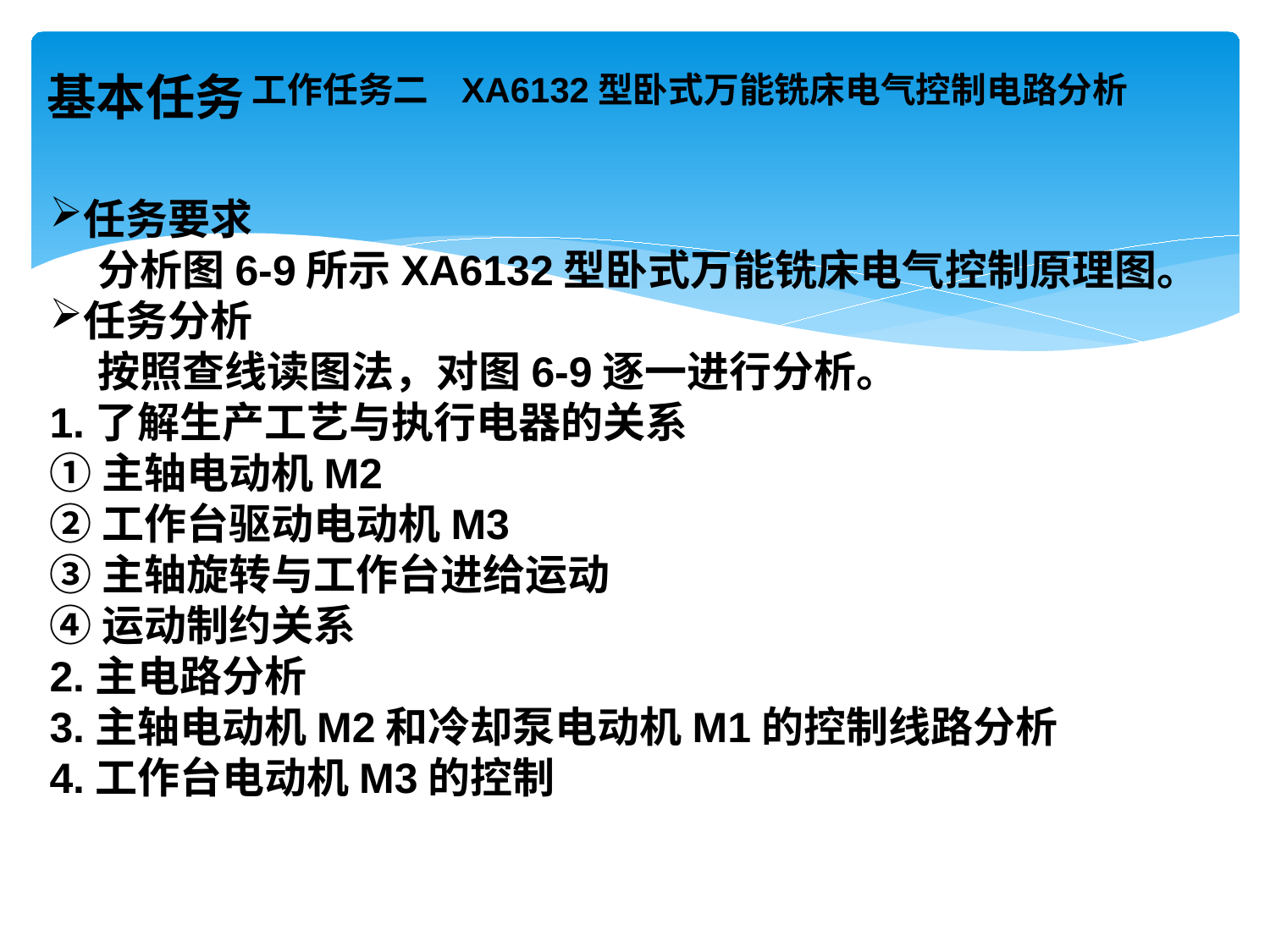

# 工作任务二   XA6132型卧式万能铣床电气控制电路分析
基本任务
任务要求
    分析图6-9所示XA6132型卧式万能铣床电气控制原理图。
任务分析
    按照查线读图法，对图6-9逐一进行分析。
1.了解生产工艺与执行电器的关系
①主轴电动机M2
②工作台驱动电动机M3
③主轴旋转与工作台进给运动
④运动制约关系
2.主电路分析
3.主轴电动机M2和冷却泵电动机M1的控制线路分析
4.工作台电动机M3的控制